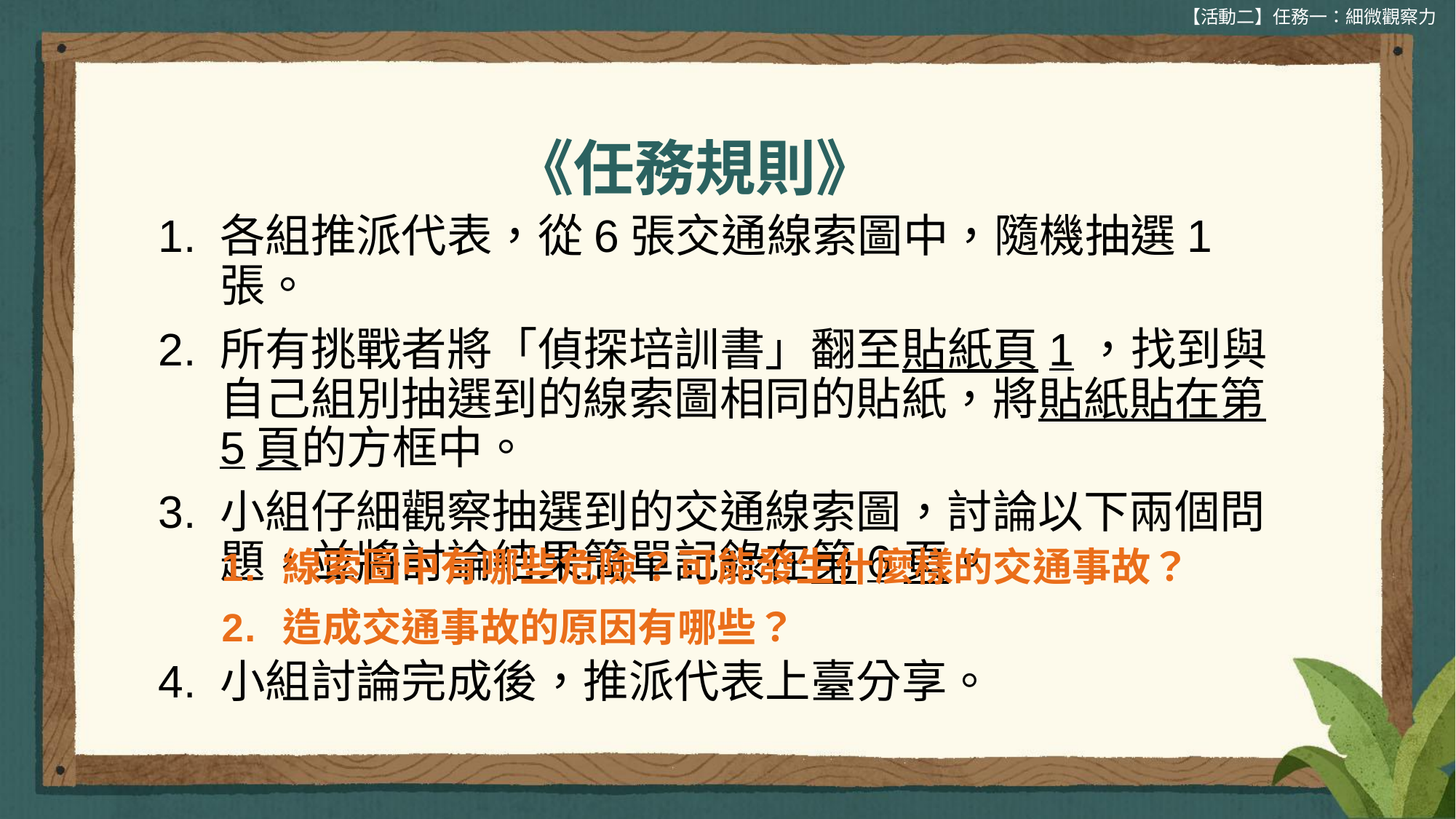

【活動二】任務一：細微觀察力
《任務規則》
各組推派代表，從6張交通線索圖中，隨機抽選1張。
所有挑戰者將「偵探培訓書」翻至貼紙頁1，找到與自己組別抽選到的線索圖相同的貼紙，將貼紙貼在第5頁的方框中。
小組仔細觀察抽選到的交通線索圖，討論以下兩個問題，並將討論結果簡單記錄在第6頁。
線索圖中有哪些危險？可能發生什麼樣的交通事故？
造成交通事故的原因有哪些？
小組討論完成後，推派代表上臺分享。